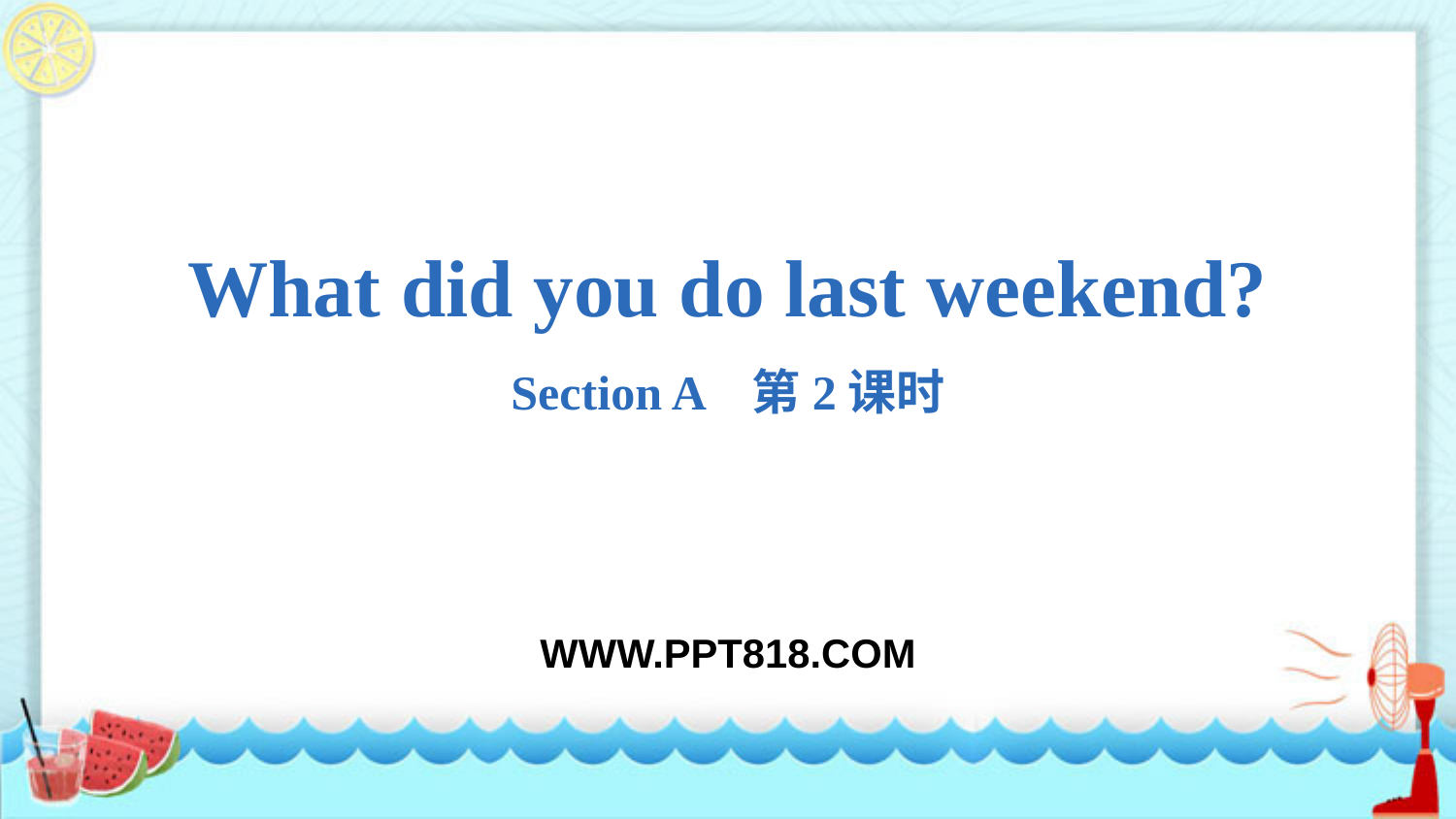

What did you do last weekend?
Section A   第2课时
WWW.PPT818.COM